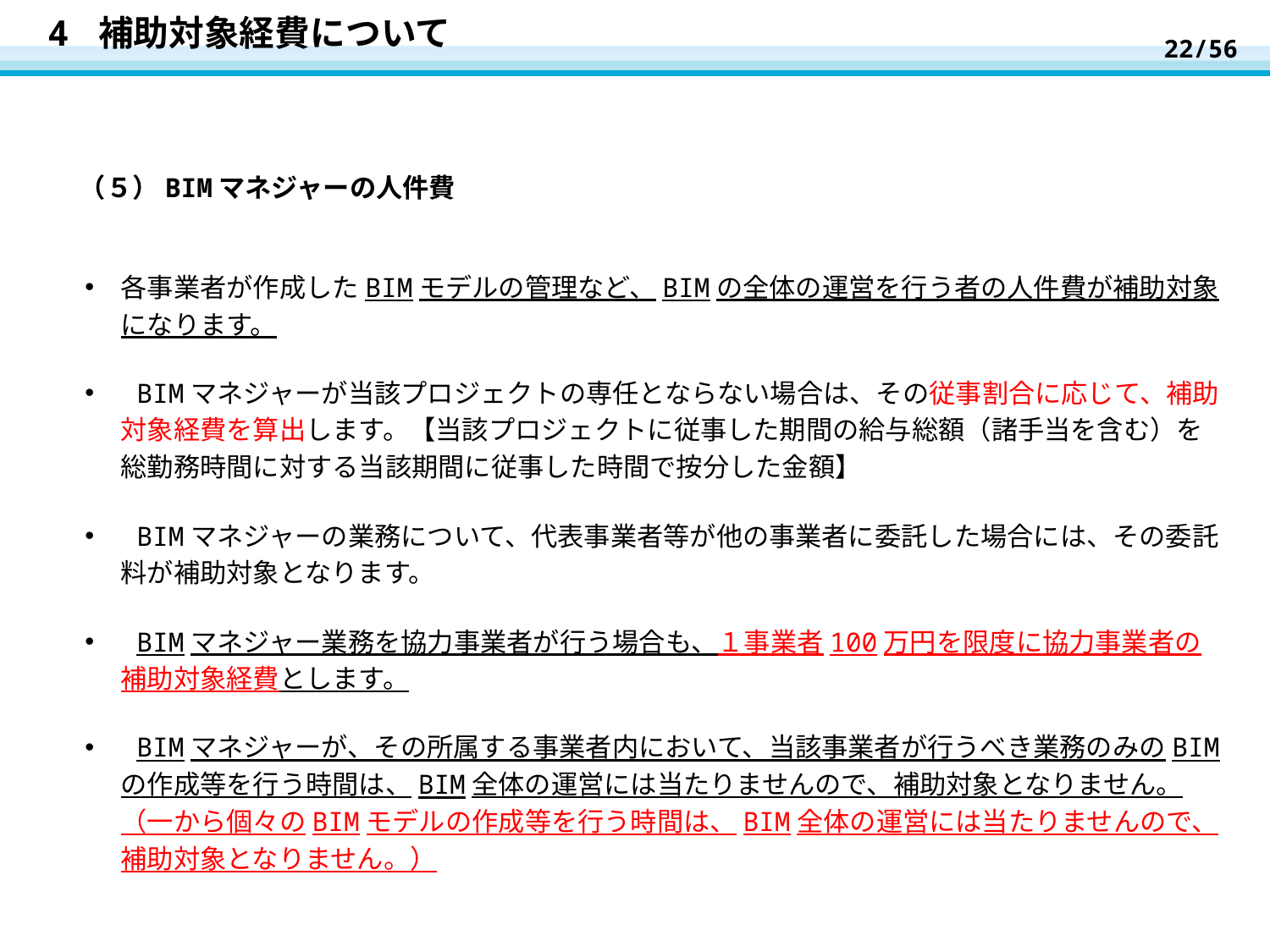

22/56
# 4 補助対象経費について
（５）BIMマネジャーの人件費

各事業者が作成したBIMモデルの管理など、BIMの全体の運営を行う者の人件費が補助対象になります。
 BIMマネジャーが当該プロジェクトの専任とならない場合は、その従事割合に応じて、補助対象経費を算出します。【当該プロジェクトに従事した期間の給与総額（諸手当を含む）を総勤務時間に対する当該期間に従事した時間で按分した金額】
 BIMマネジャーの業務について、代表事業者等が他の事業者に委託した場合には、その委託料が補助対象となります。
 BIMマネジャー業務を協力事業者が行う場合も、１事業者100万円を限度に協力事業者の補助対象経費とします。
 BIMマネジャーが、その所属する事業者内において、当該事業者が行うべき業務のみのBIMの作成等を行う時間は、BIM全体の運営には当たりませんので、補助対象となりません。（一から個々のBIMモデルの作成等を行う時間は、BIM全体の運営には当たりませんので、補助対象となりません。）